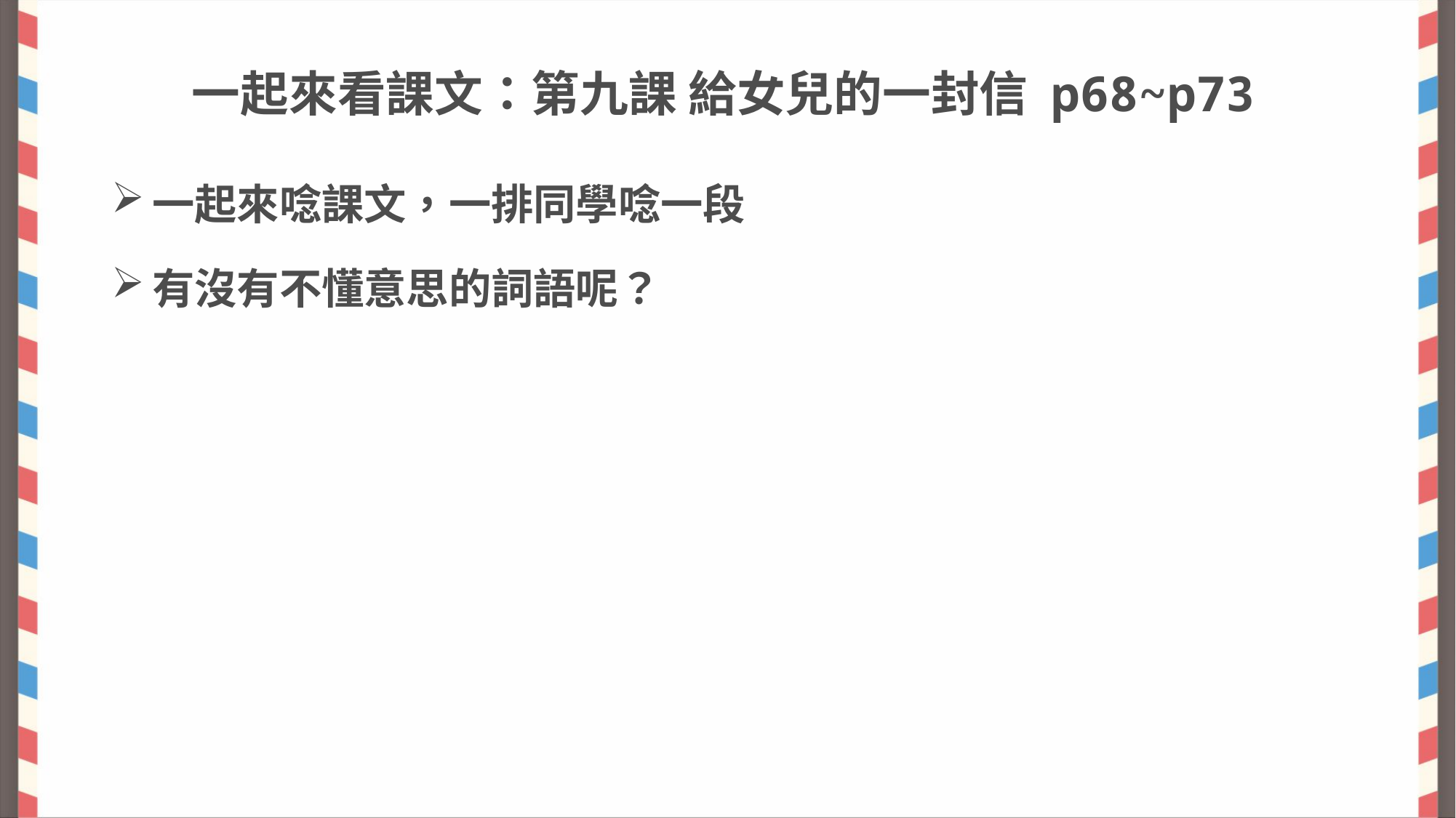

一起來看課文：第九課 給女兒的一封信 p68~p73
一起來唸課文，一排同學唸一段
有沒有不懂意思的詞語呢？